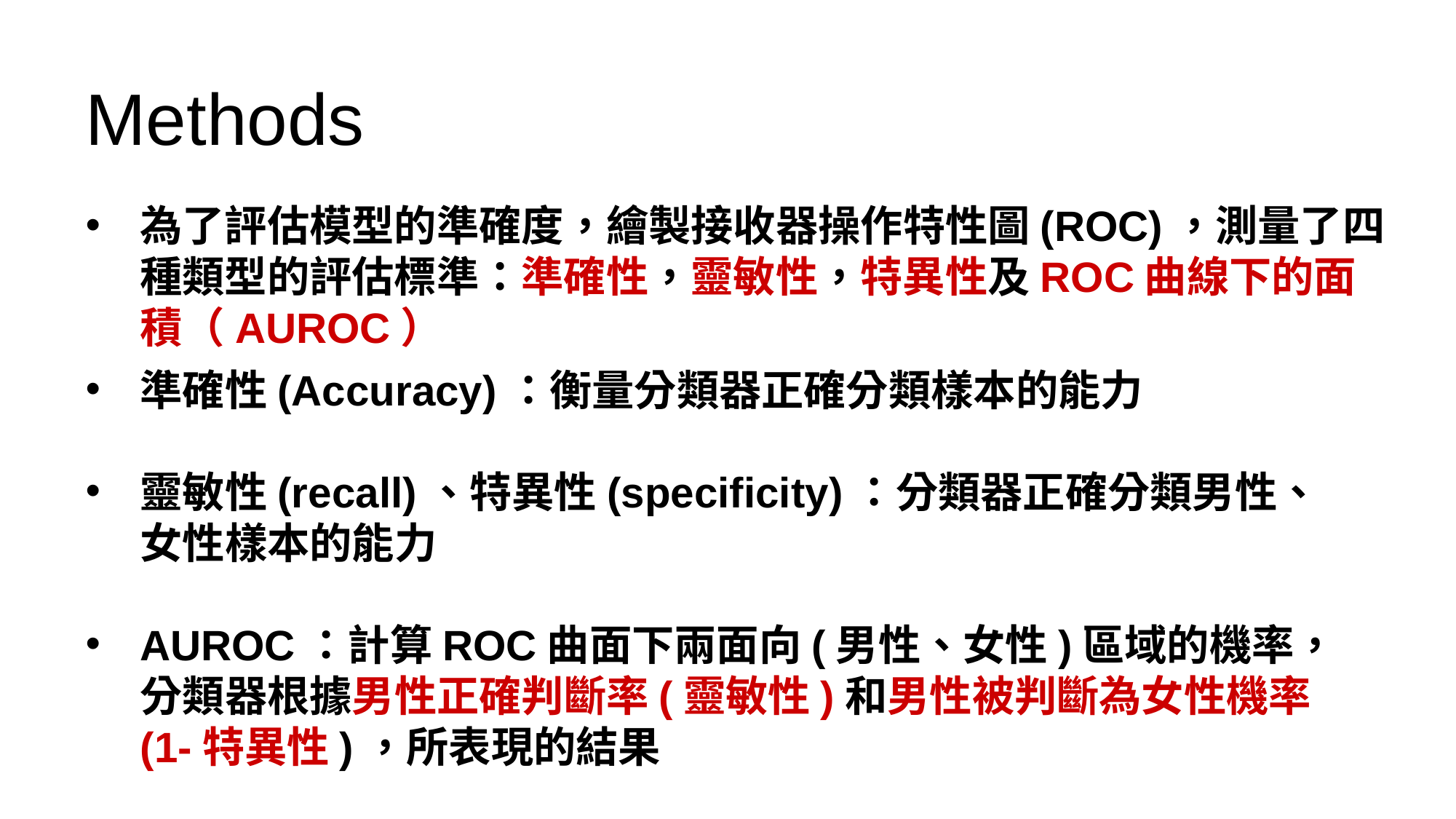

Methods
為了評估模型的準確度，繪製接收器操作特性圖(ROC)，測量了四種類型的評估標準：準確性，靈敏性，特異性及ROC曲線下的面積（AUROC）
準確性(Accuracy)：衡量分類器正確分類樣本的能力

靈敏性(recall)、特異性(specificity)：分類器正確分類男性、女性樣本的能力

AUROC：計算ROC曲面下兩面向(男性、女性)區域的機率，分類器根據男性正確判斷率(靈敏性)和男性被判斷為女性機率(1-特異性)，所表現的結果